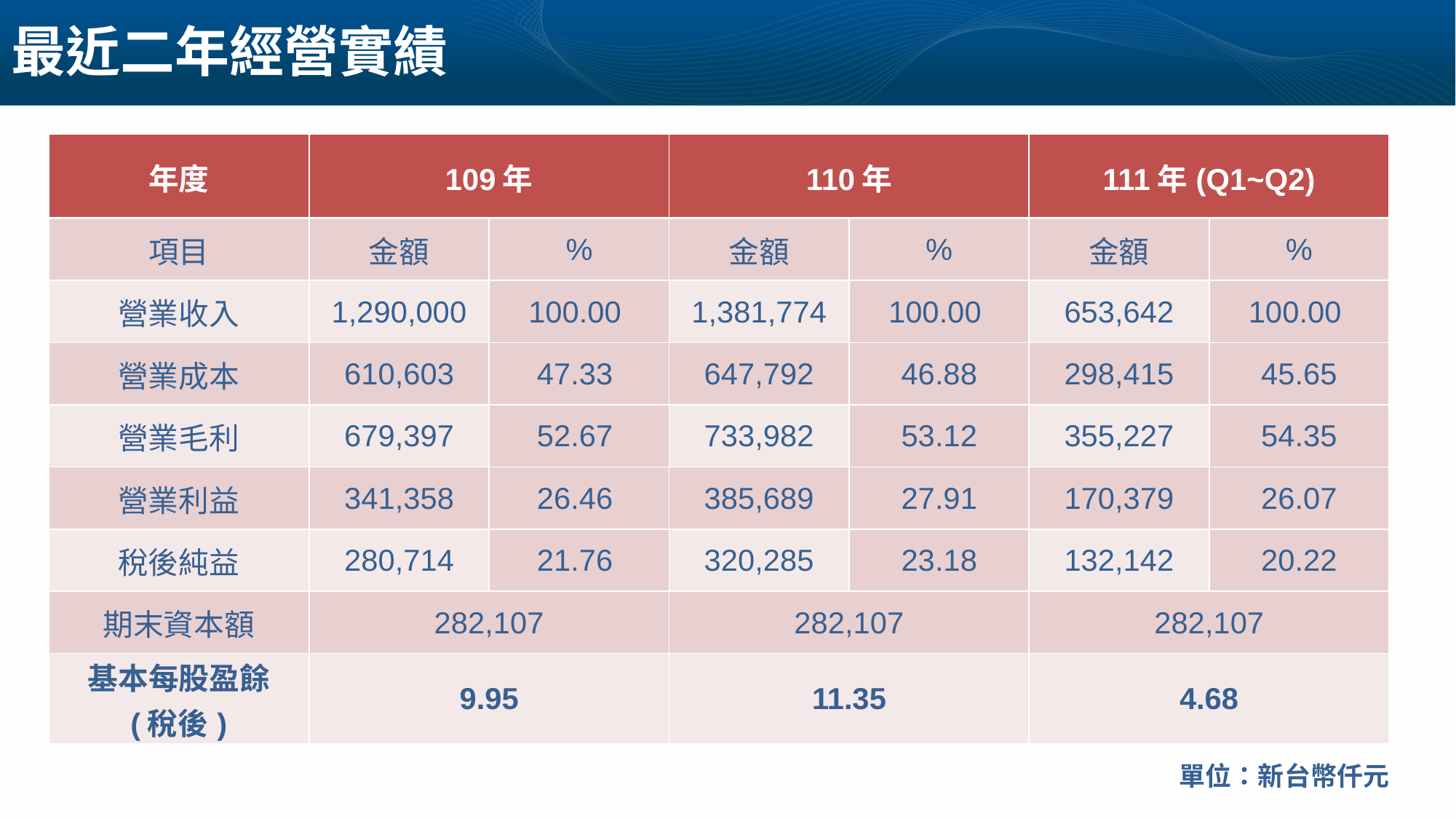

# 最近二年經營實績
| 年度 | 109年 |  | 110年 |  | 111年(Q1~Q2) |  |
| --- | --- | --- | --- | --- | --- | --- |
| 項目 | 金額 | % | 金額 | % | 金額 | % |
| 營業收入 | 1,290,000 | 100.00 | 1,381,774 | 100.00 | 653,642 | 100.00 |
| 營業成本 | 610,603 | 47.33 | 647,792 | 46.88 | 298,415 | 45.65 |
| 營業毛利 | 679,397 | 52.67 | 733,982 | 53.12 | 355,227 | 54.35 |
| 營業利益 | 341,358 | 26.46 | 385,689 | 27.91 | 170,379 | 26.07 |
| 稅後純益 | 280,714 | 21.76 | 320,285 | 23.18 | 132,142 | 20.22 |
| 期末資本額 | 282,107 |  | 282,107 |  | 282,107 |  |
| 基本每股盈餘 | 9.95 |  | 11.35 |  | 4.68 |  |
| (稅後) |  |  |  |  |  |  |
單位：新台幣仟元